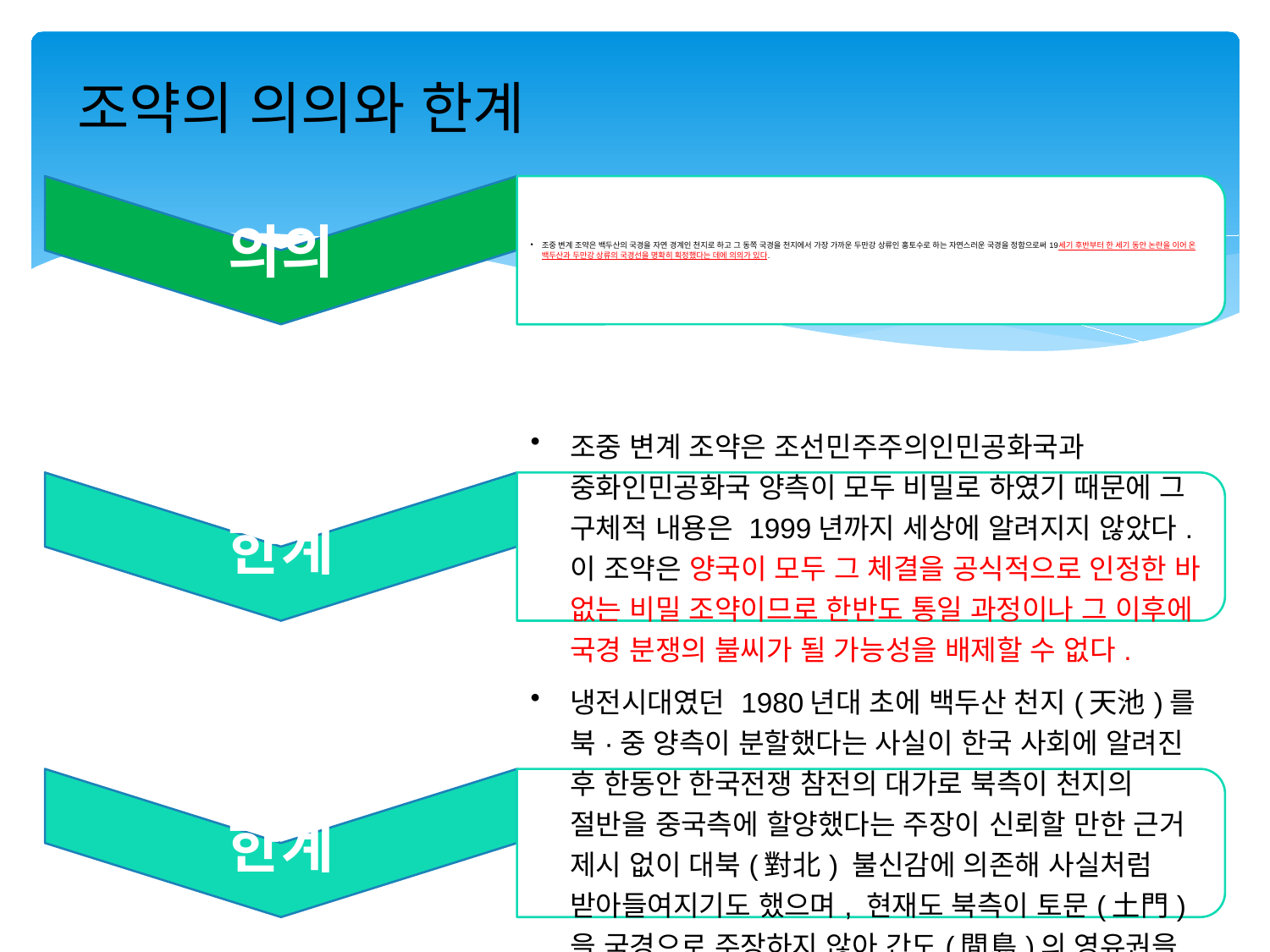

조약의 의의와 한계
의의
조중 변계 조약은 백두산의 국경을 자연 경계인 천지로 하고 그 동쪽 국경을 천지에서 가장 가까운 두만강 상류인 홍토수로 하는 자연스러운 국경을 정함으로써 19세기 후반부터 한 세기 동안 논란을 이어 온 백두산과 두만강 상류의 국경선을 명확히 획정했다는 데에 의의가 있다.
한계
조중 변계 조약은 조선민주주의인민공화국과 중화인민공화국 양측이 모두 비밀로 하였기 때문에 그 구체적 내용은 1999년까지 세상에 알려지지 않았다. 이 조약은 양국이 모두 그 체결을 공식적으로 인정한 바 없는 비밀 조약이므로 한반도 통일 과정이나 그 이후에 국경 분쟁의 불씨가 될 가능성을 배제할 수 없다.
한계